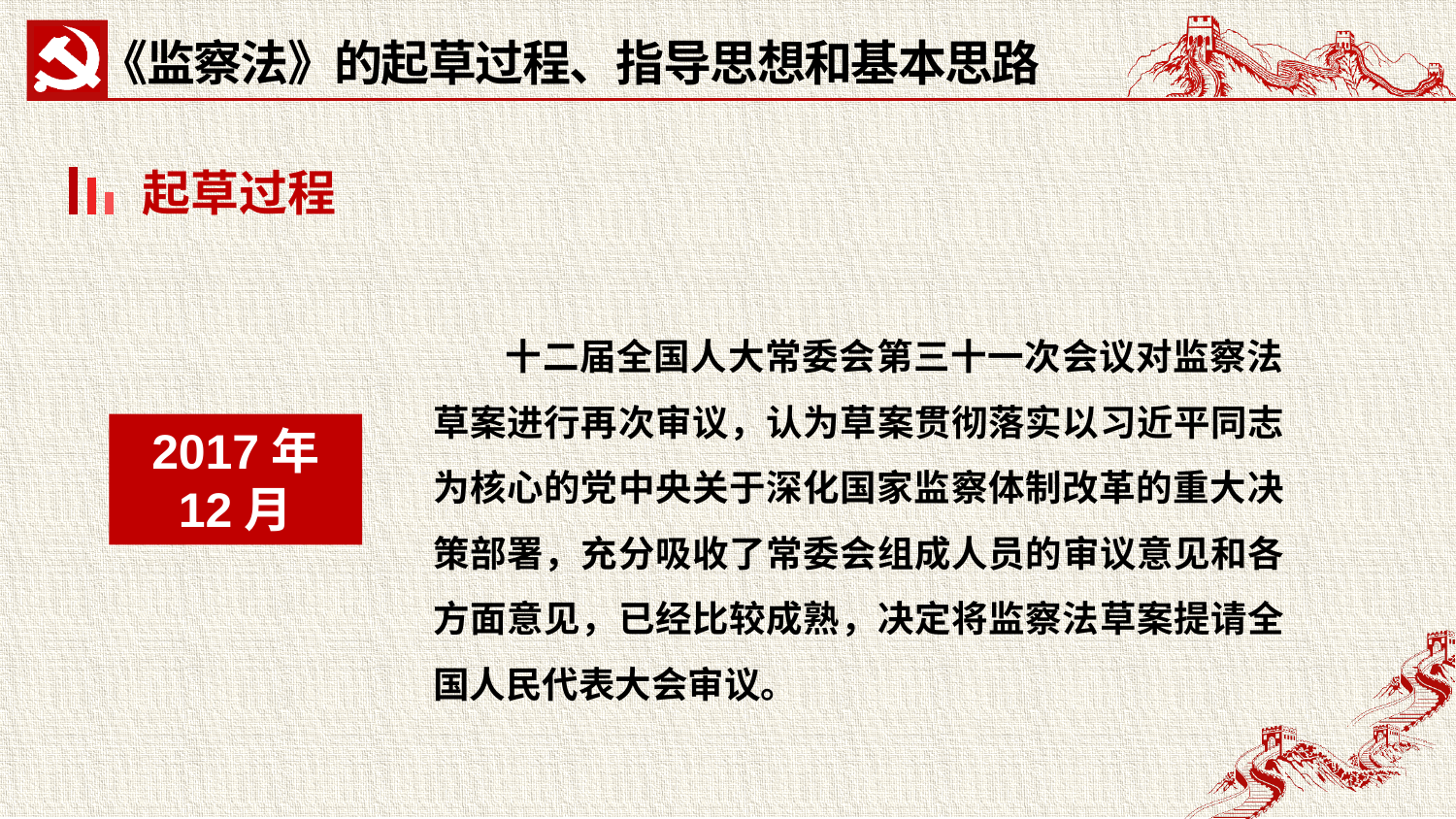

《监察法》的起草过程、指导思想和基本思路
起草过程
       十二届全国人大常委会第三十一次会议对监察法草案进行再次审议，认为草案贯彻落实以习近平同志为核心的党中央关于深化国家监察体制改革的重大决策部署，充分吸收了常委会组成人员的审议意见和各方面意见，已经比较成熟，决定将监察法草案提请全国人民代表大会审议。
2017年
12月